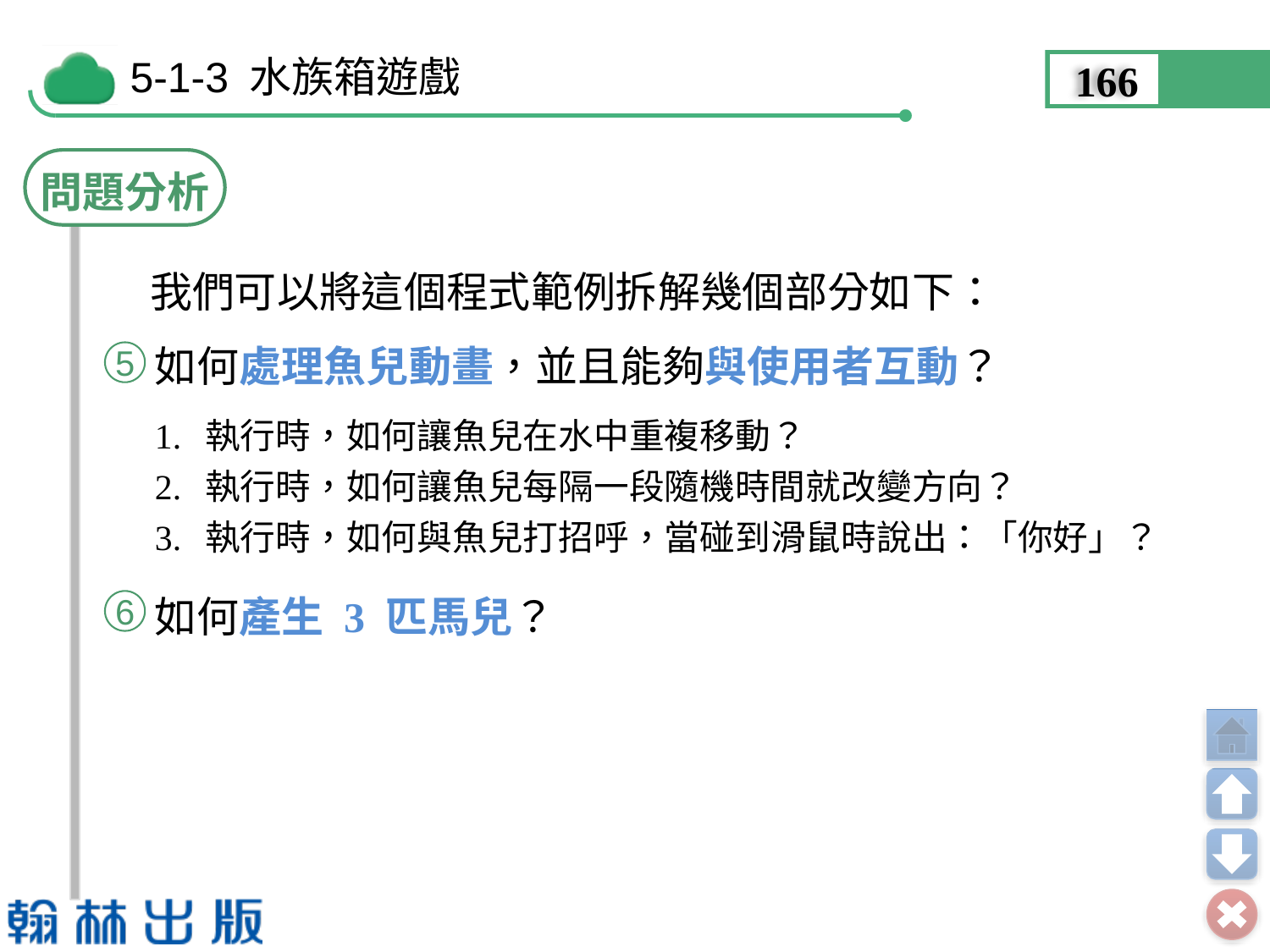

166
問題分析

我們可以將這個程式範例拆解幾個部分如下：
如何處理魚兒動畫，並且能夠與使用者互動？
5
1.	執行時，如何讓魚兒在水中重複移動？
2.	執行時，如何讓魚兒每隔一段隨機時間就改變方向？
3.	執行時，如何與魚兒打招呼，當碰到滑鼠時說出：「你好」？
如何產生 3 匹馬兒？
6